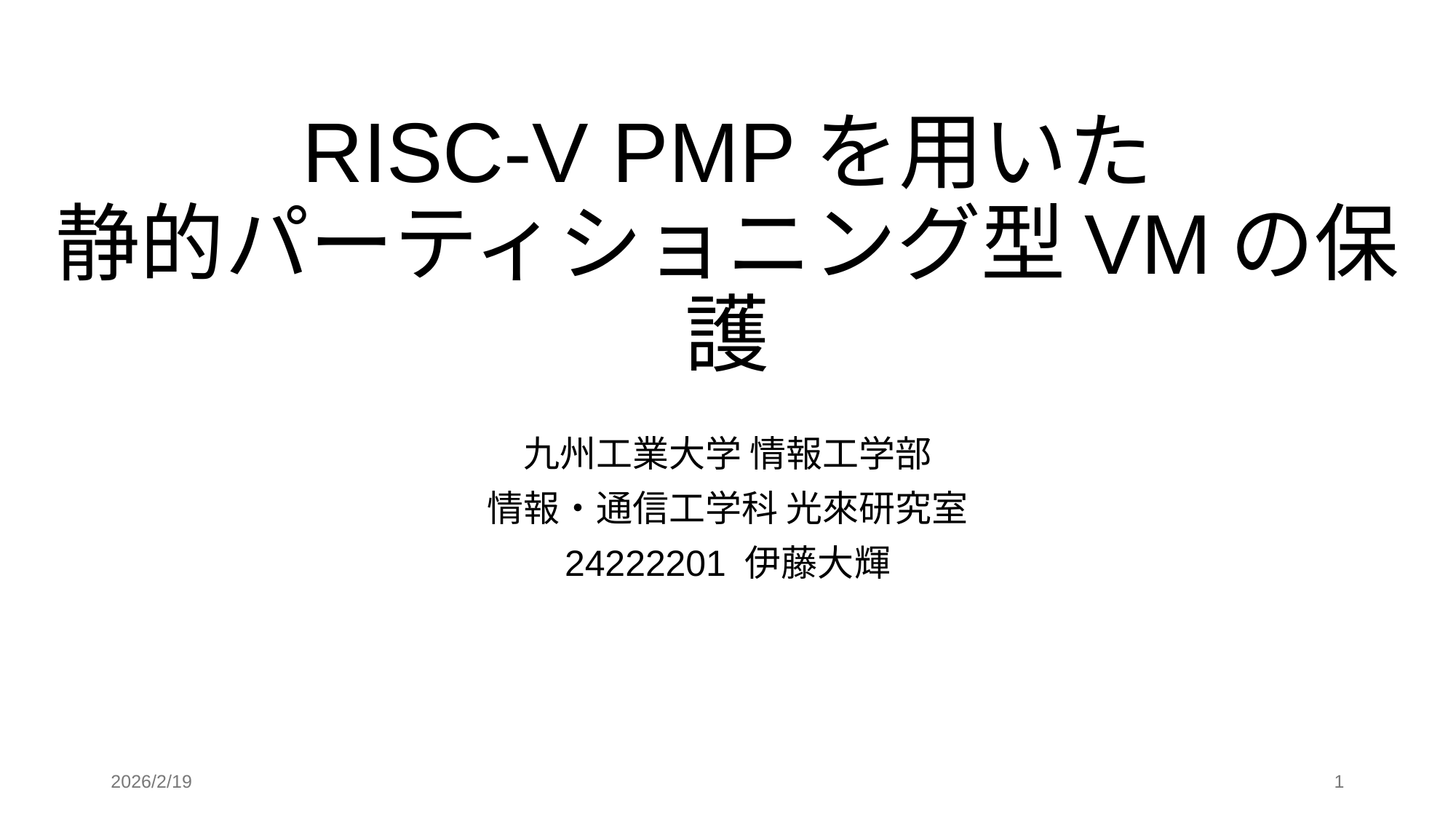

# RISC-V PMPを用いた 静的パーティショニング型VMの保護
九州工業大学 情報工学部
情報・通信工学科 光來研究室
24222201 伊藤大輝
2026/2/19
1